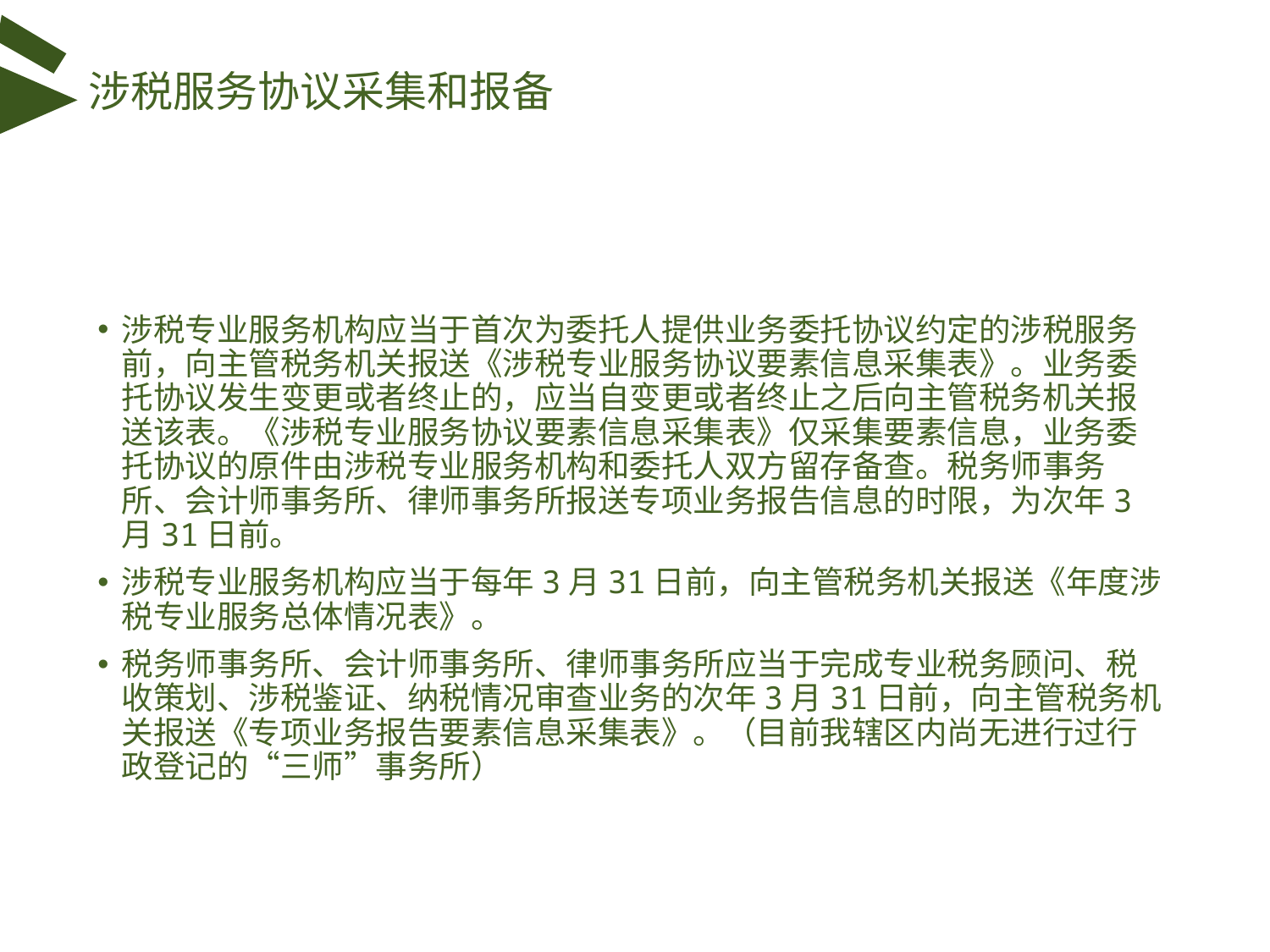

# 涉税服务协议采集和报备

涉税专业服务机构应当于首次为委托人提供业务委托协议约定的涉税服务前，向主管税务机关报送《涉税专业服务协议要素信息采集表》。业务委托协议发生变更或者终止的，应当自变更或者终止之后向主管税务机关报送该表。《涉税专业服务协议要素信息采集表》仅采集要素信息，业务委托协议的原件由涉税专业服务机构和委托人双方留存备查。税务师事务所、会计师事务所、律师事务所报送专项业务报告信息的时限，为次年3月31日前。
涉税专业服务机构应当于每年3月31日前，向主管税务机关报送《年度涉税专业服务总体情况表》。
税务师事务所、会计师事务所、律师事务所应当于完成专业税务顾问、税收策划、涉税鉴证、纳税情况审查业务的次年3月31日前，向主管税务机关报送《专项业务报告要素信息采集表》。（目前我辖区内尚无进行过行政登记的“三师”事务所）